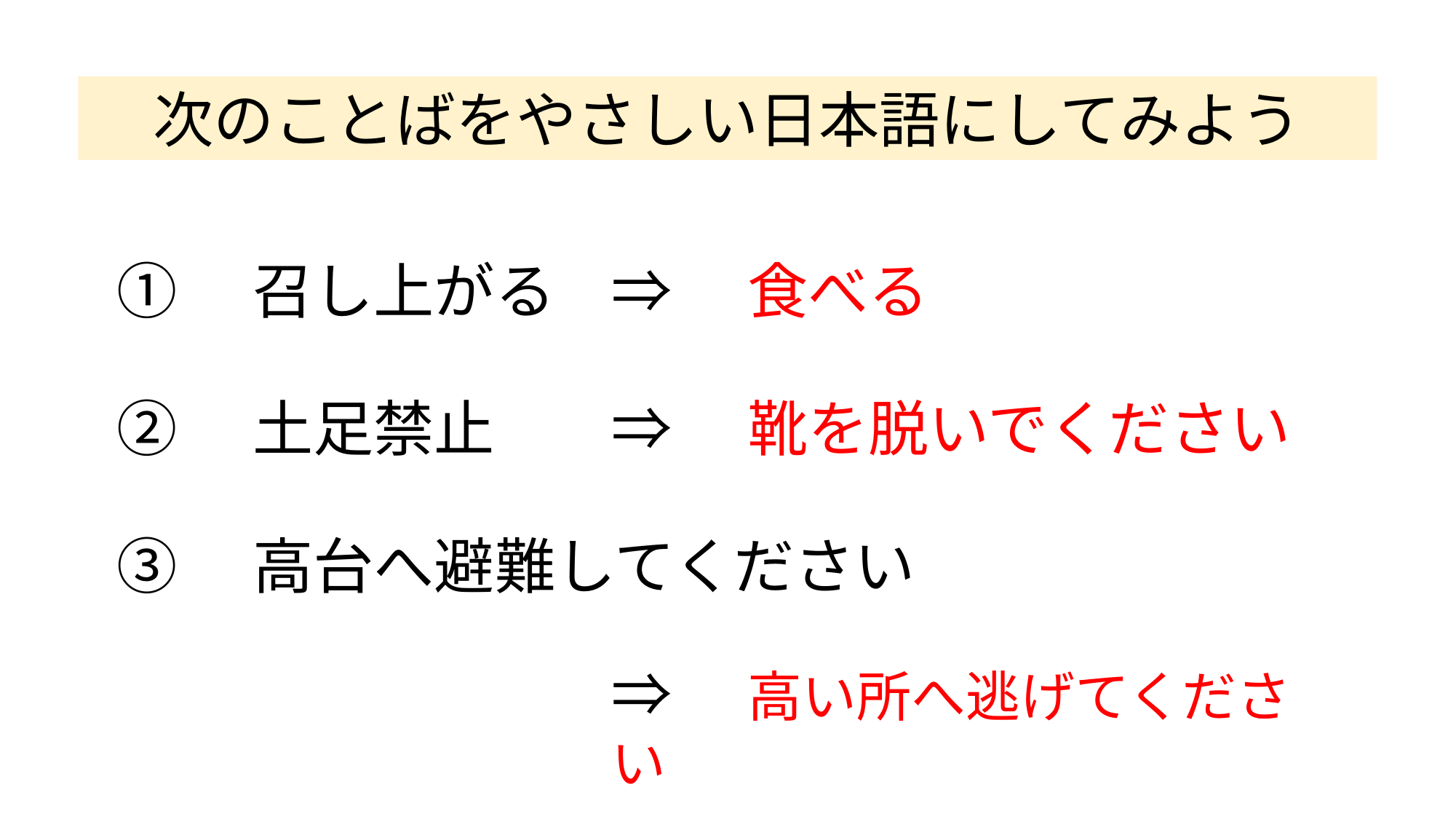

次のことばをやさしい日本語にしてみよう
①　召し上がる
⇒　食べる
②　土足禁止
⇒　靴を脱いでください
③　高台へ避難してください
⇒　高い所へ逃げてください